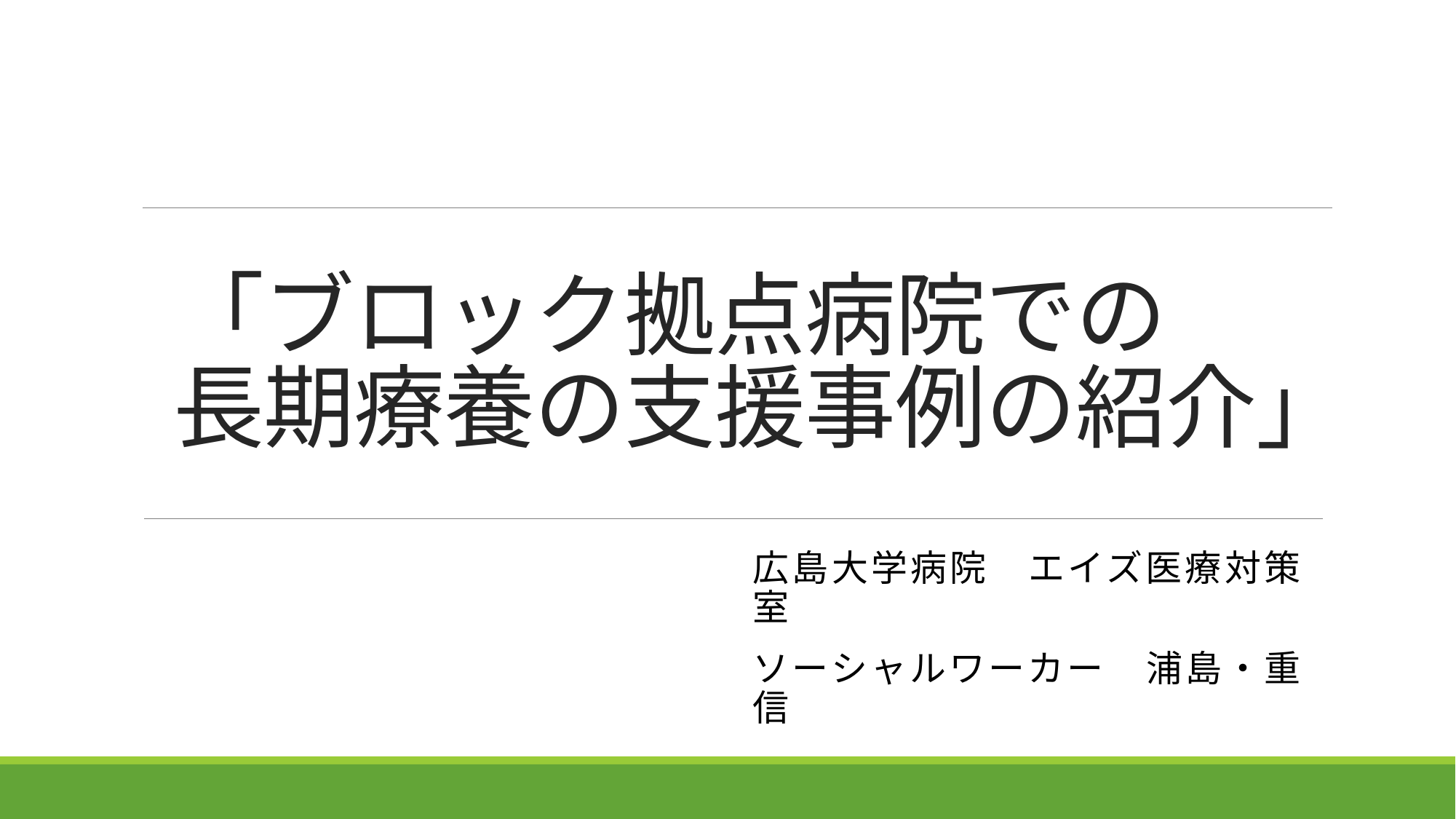

# 「ブロック拠点病院での 長期療養の支援事例の紹介」
広島大学病院　エイズ医療対策室
ソーシャルワーカー　浦島・重信